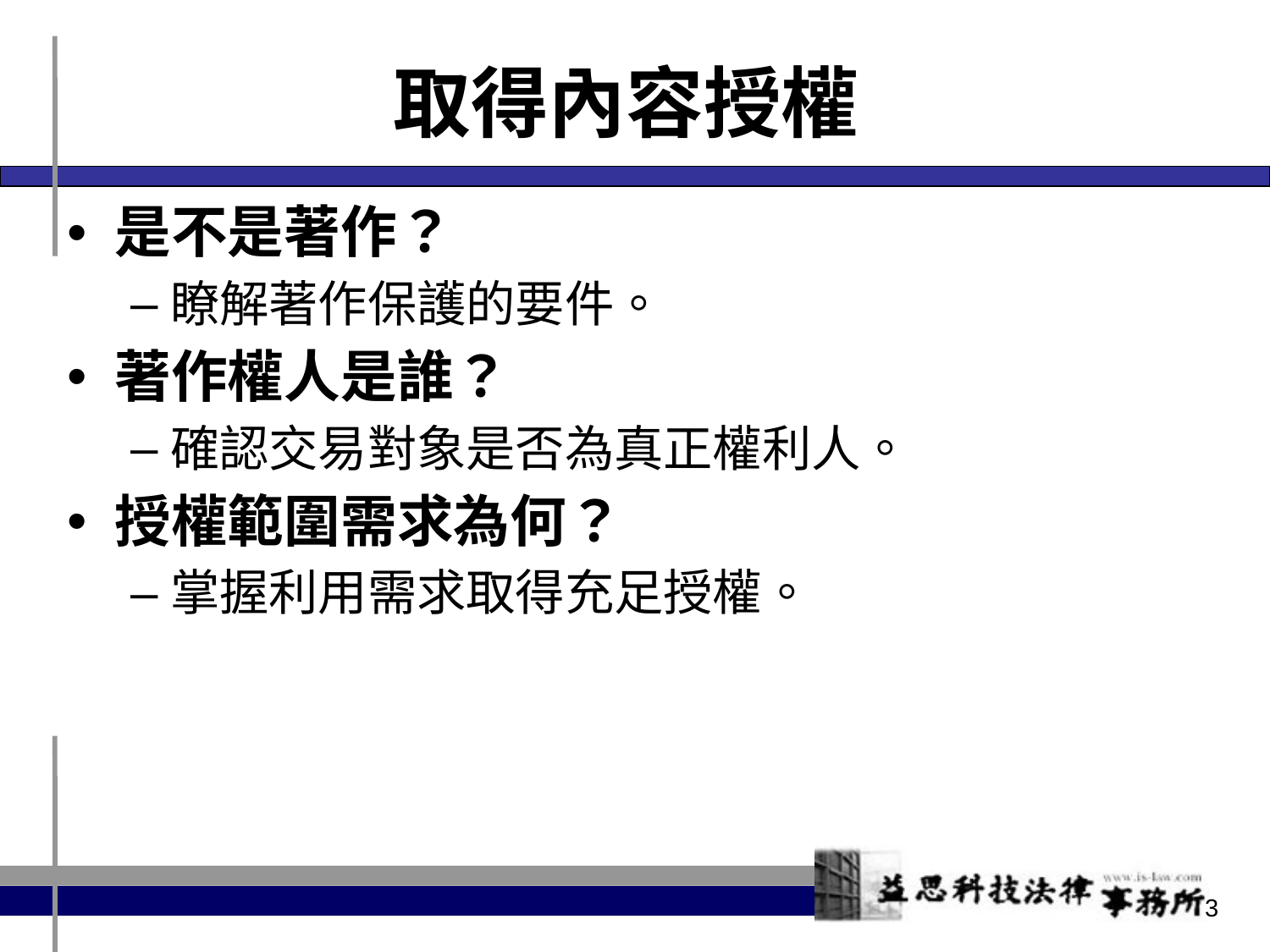

# 取得內容授權
是不是著作？
瞭解著作保護的要件。
著作權人是誰？
確認交易對象是否為真正權利人。
授權範圍需求為何？
掌握利用需求取得充足授權。
3